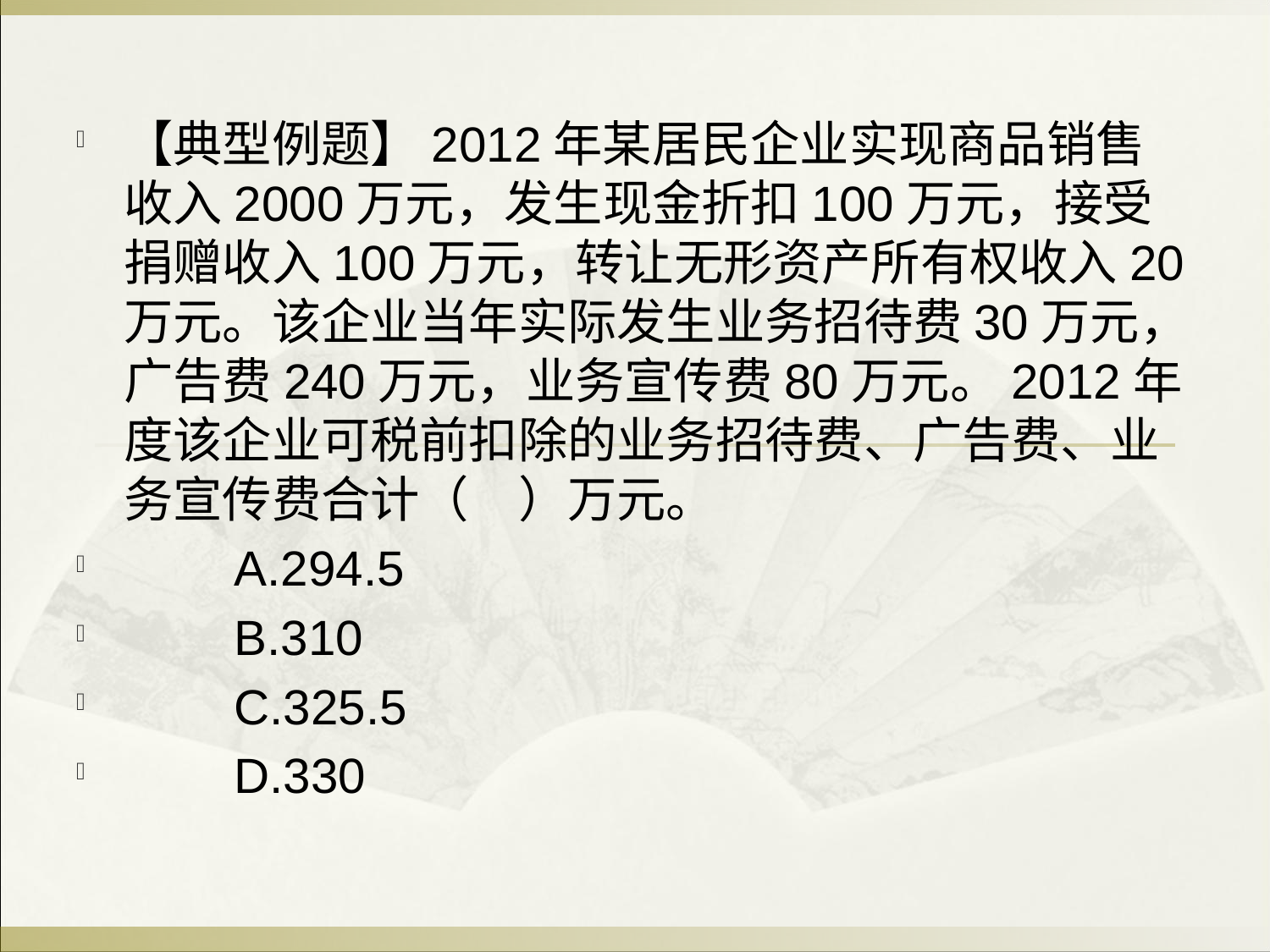

【典型例题】2012年某居民企业实现商品销售收入2000万元，发生现金折扣100万元，接受捐赠收入100万元，转让无形资产所有权收入20万元。该企业当年实际发生业务招待费30万元，广告费240万元，业务宣传费80万元。2012年度该企业可税前扣除的业务招待费、广告费、业务宣传费合计（　）万元。
　　A.294.5
　　B.310
　　C.325.5
　　D.330